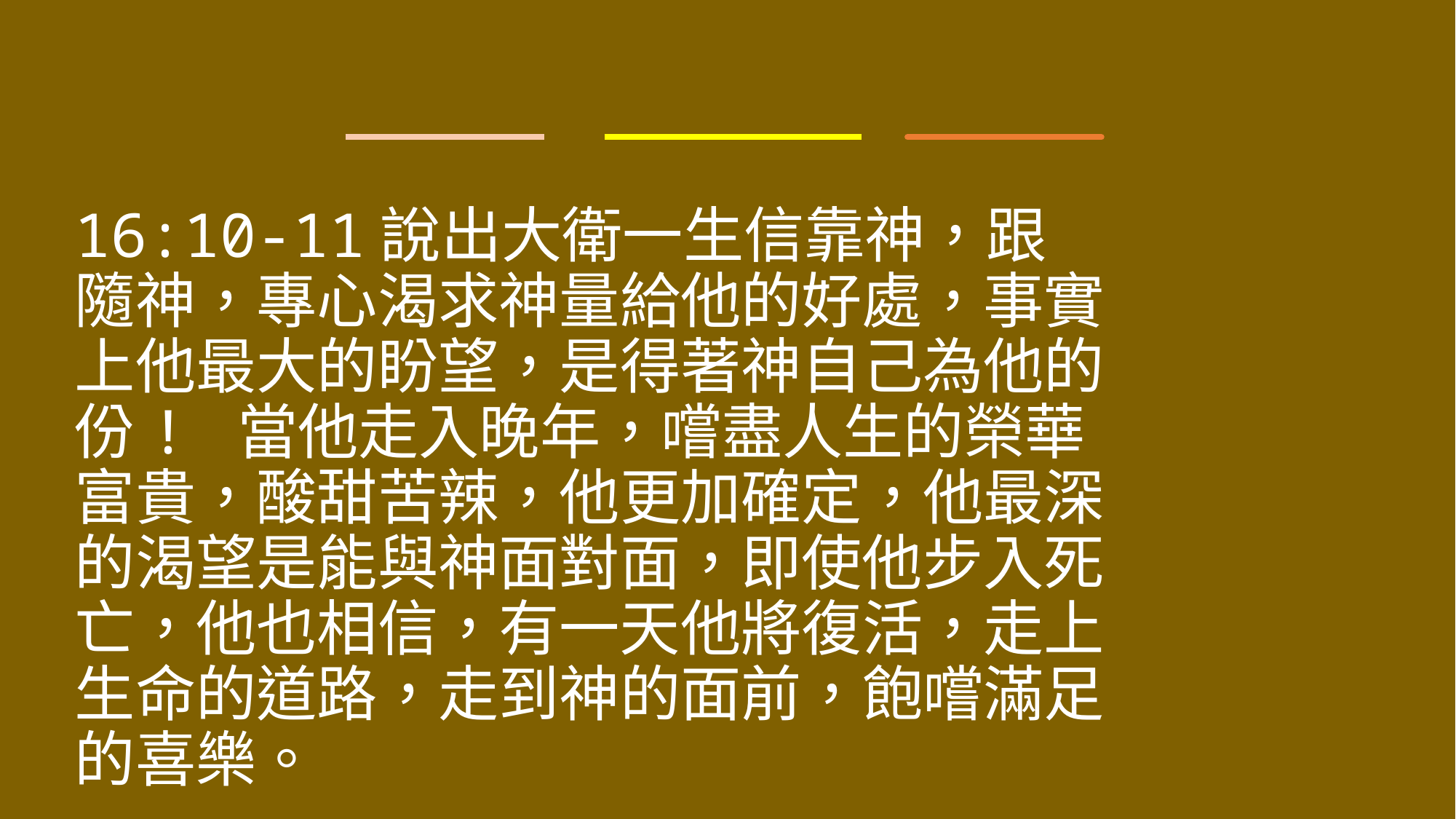

16:10-11說出大衛一生信靠神，跟隨神，專心渴求神量給他的好處，事實上他最大的盼望，是得著神自己為他的份! 當他走入晚年，嚐盡人生的榮華富貴，酸甜苦辣，他更加確定，他最深的渴望是能與神面對面，即使他步入死亡，他也相信，有一天他將復活，走上生命的道路，走到神的面前，飽嚐滿足的喜樂。